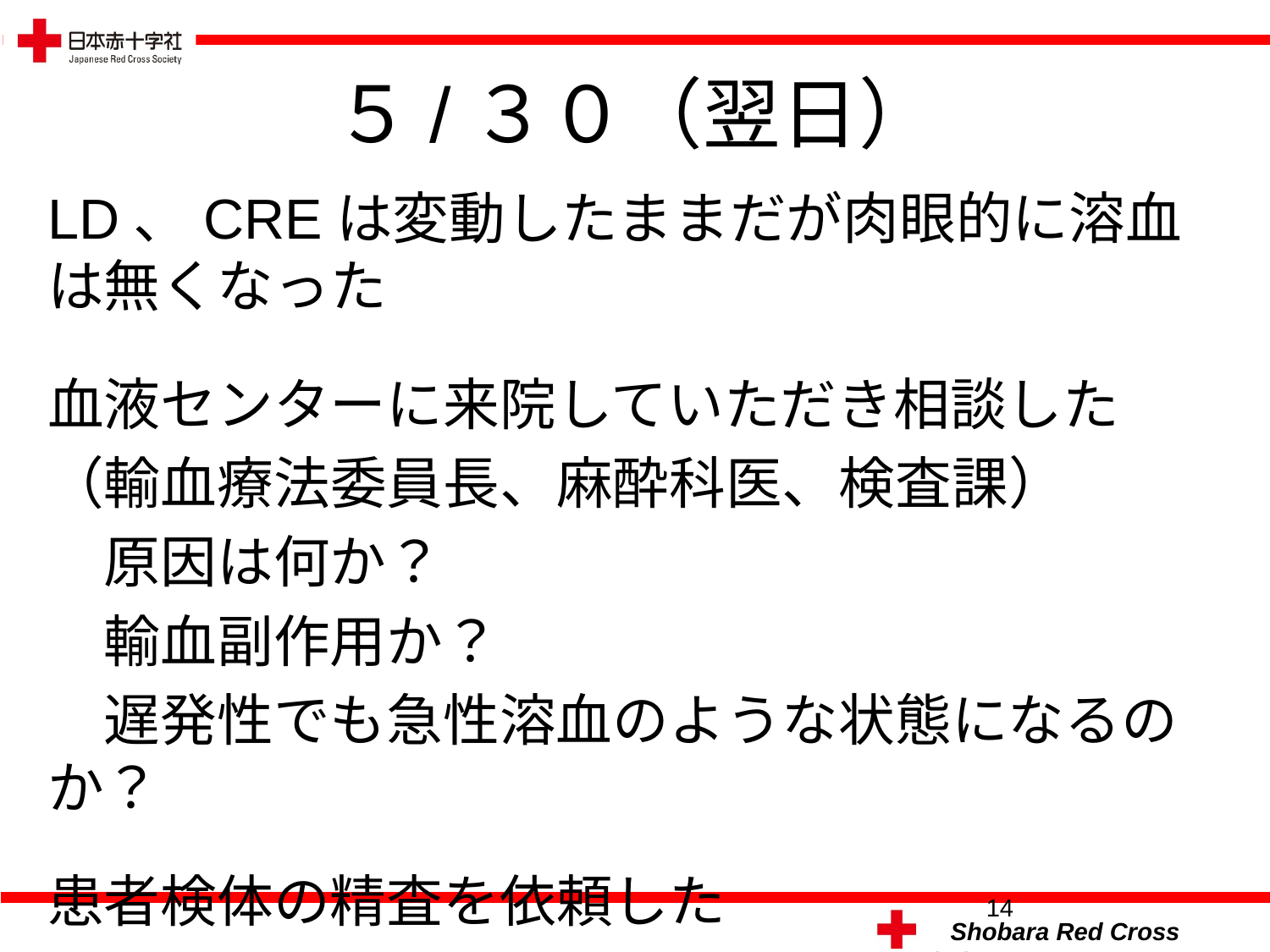

# ５/３０（翌日）
LD、CREは変動したままだが肉眼的に溶血は無くなった

血液センターに来院していただき相談した
（輸血療法委員長、麻酔科医、検査課）
　原因は何か？
　輸血副作用か？
　遅発性でも急性溶血のような状態になるのか？

患者検体の精査を依頼した

14